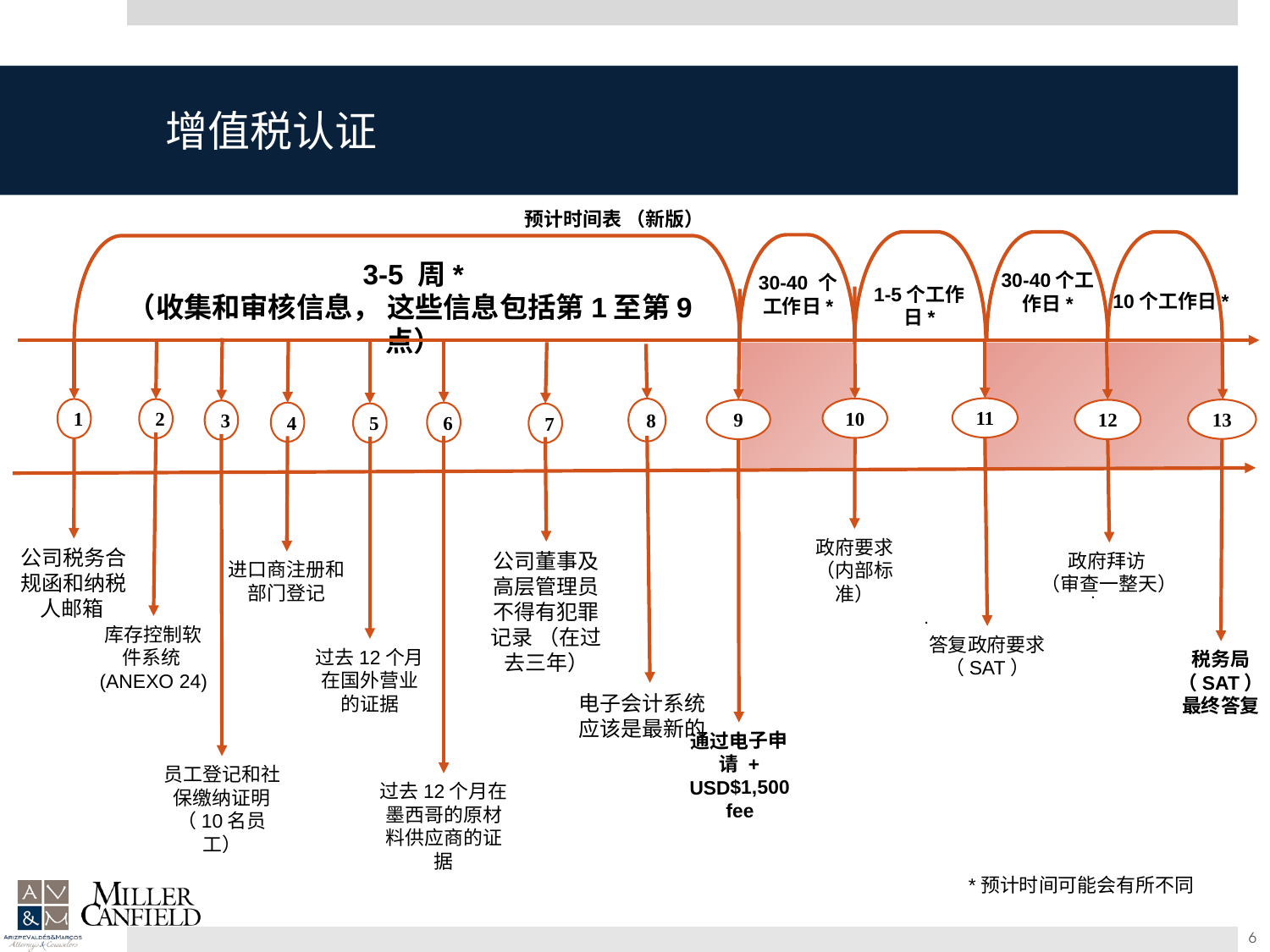

# 增值税认证
预计时间表 （新版）

3-5 周*
（收集和审核信息， 这些信息包括第1至第9点）
30-40个工作日*
30-40 个工作日*
1-5个工作日*
10个工作日*

11
10
8
1
2
13
9
12
3
6
4
5
7
政府要求 （内部标准）
公司税务合规函和纳税人邮箱
公司董事及高层管理员不得有犯罪记录 （在过去三年）
政府拜访
（审查一整天）
进口商注册和部门登记
.
.
库存控制软件系统
(ANEXO 24)
答复政府要求
（SAT）
过去12个月在国外营业的证据
税务局
（SAT）
最终答复
电子会计系统应该是最新的
通过电子申请 + USD$1,500 fee

员工登记和社保缴纳证明（10名员工）
过去12个月在墨西哥的原材料供应商的证据
*预计时间可能会有所不同
6